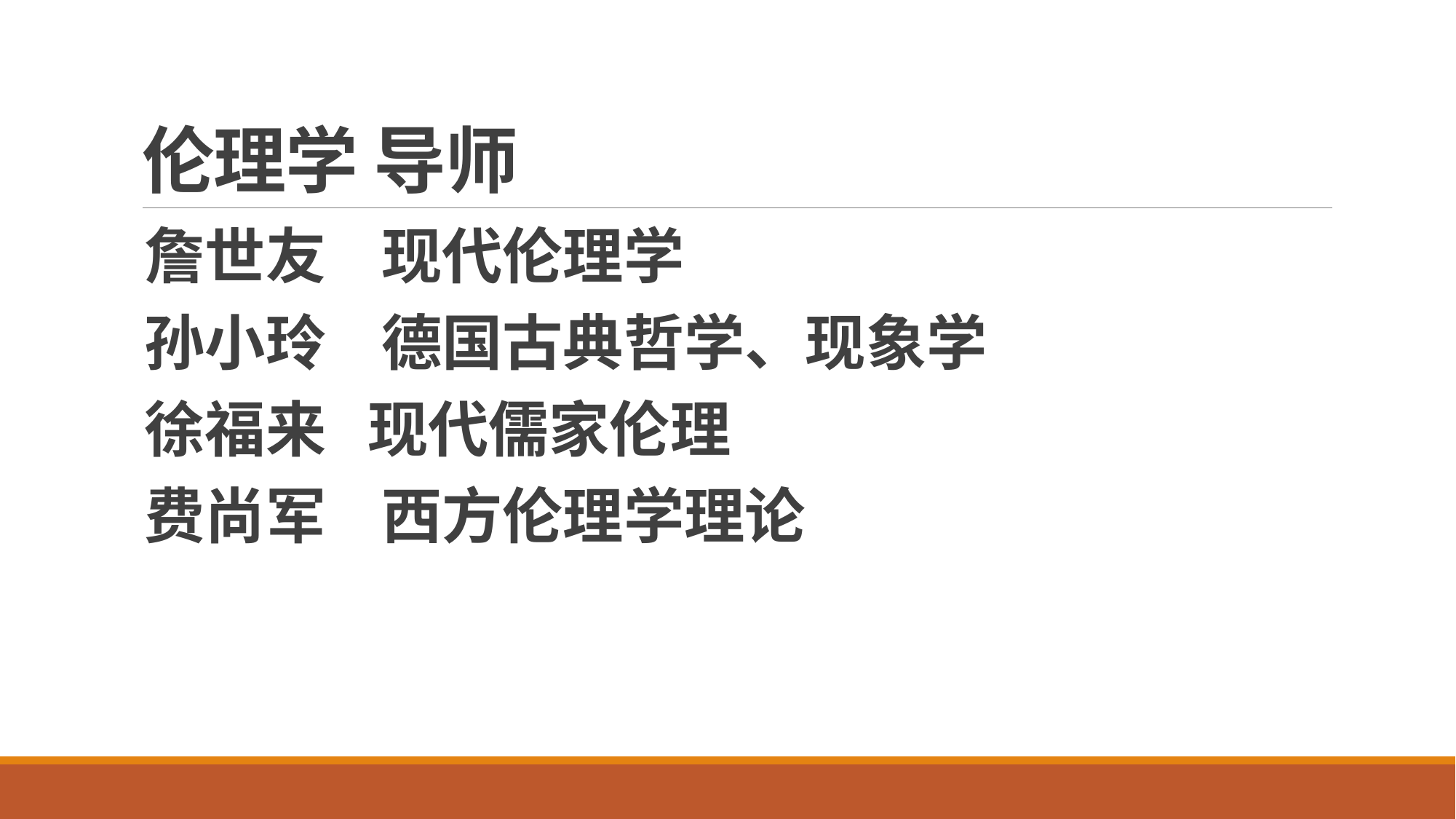

# 伦理学 导师
詹世友    现代伦理学
孙小玲    德国古典哲学、现象学
徐福来   现代儒家伦理
费尚军    西方伦理学理论